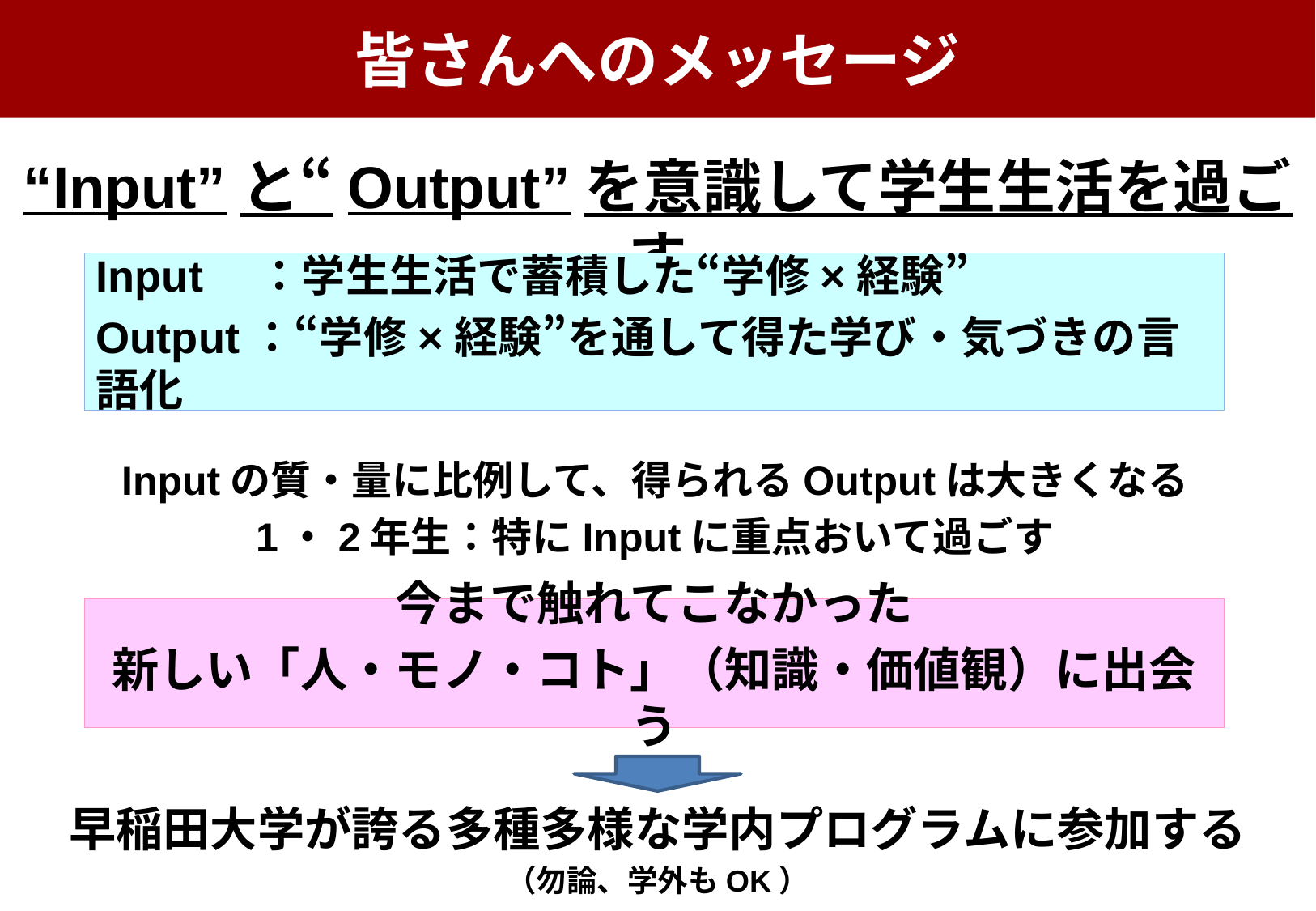

皆さんへのメッセージ
“Input”と“Output”を意識して学生生活を過ごす
Input　：学生生活で蓄積した“学修×経験”
Output：“学修×経験”を通して得た学び・気づきの言語化
Inputの質・量に比例して、得られるOutputは大きくなる
1・2年生：特にInputに重点おいて過ごす
今まで触れてこなかった
新しい「人・モノ・コト」（知識・価値観）に出会う

早稲田大学が誇る多種多様な学内プログラムに参加する
（勿論、学外もOK）